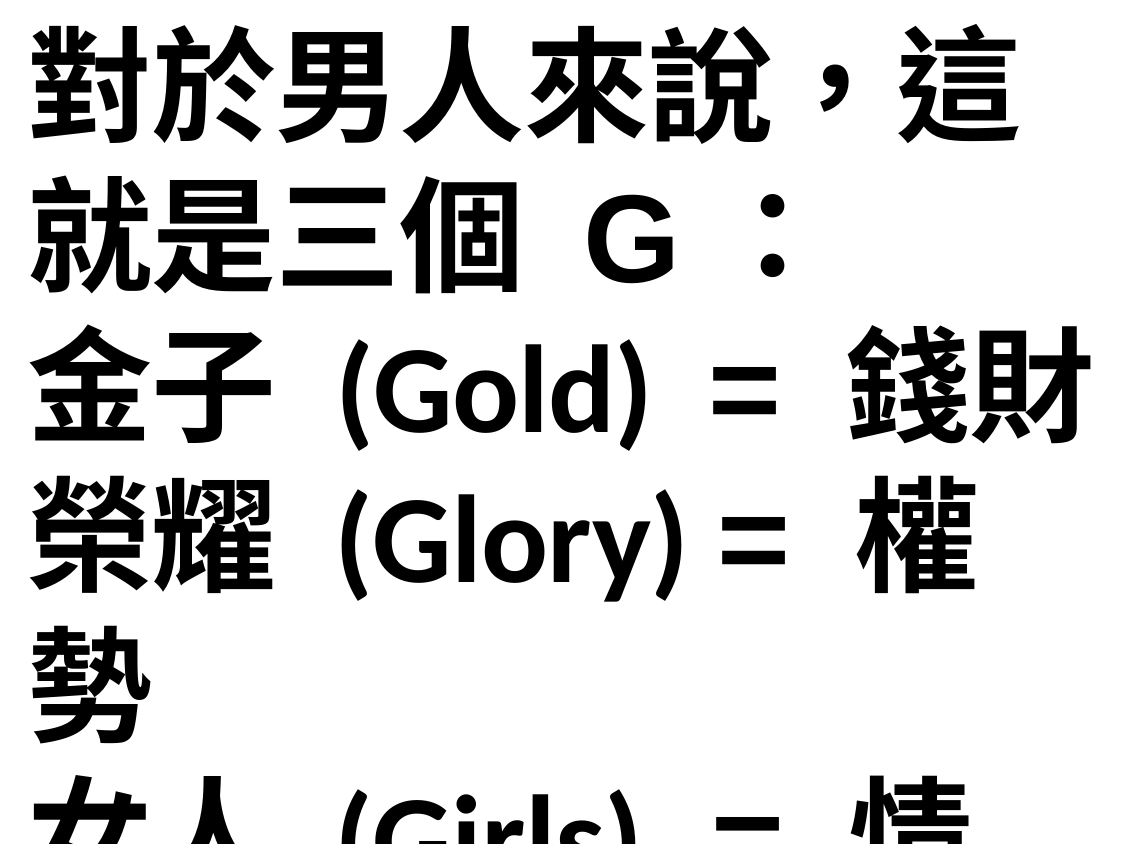

對於男人來說，這就是三個 G：
金子 (Gold)  = 錢財
榮耀 (Glory) = 權勢
女人 (Girls)    = 情慾